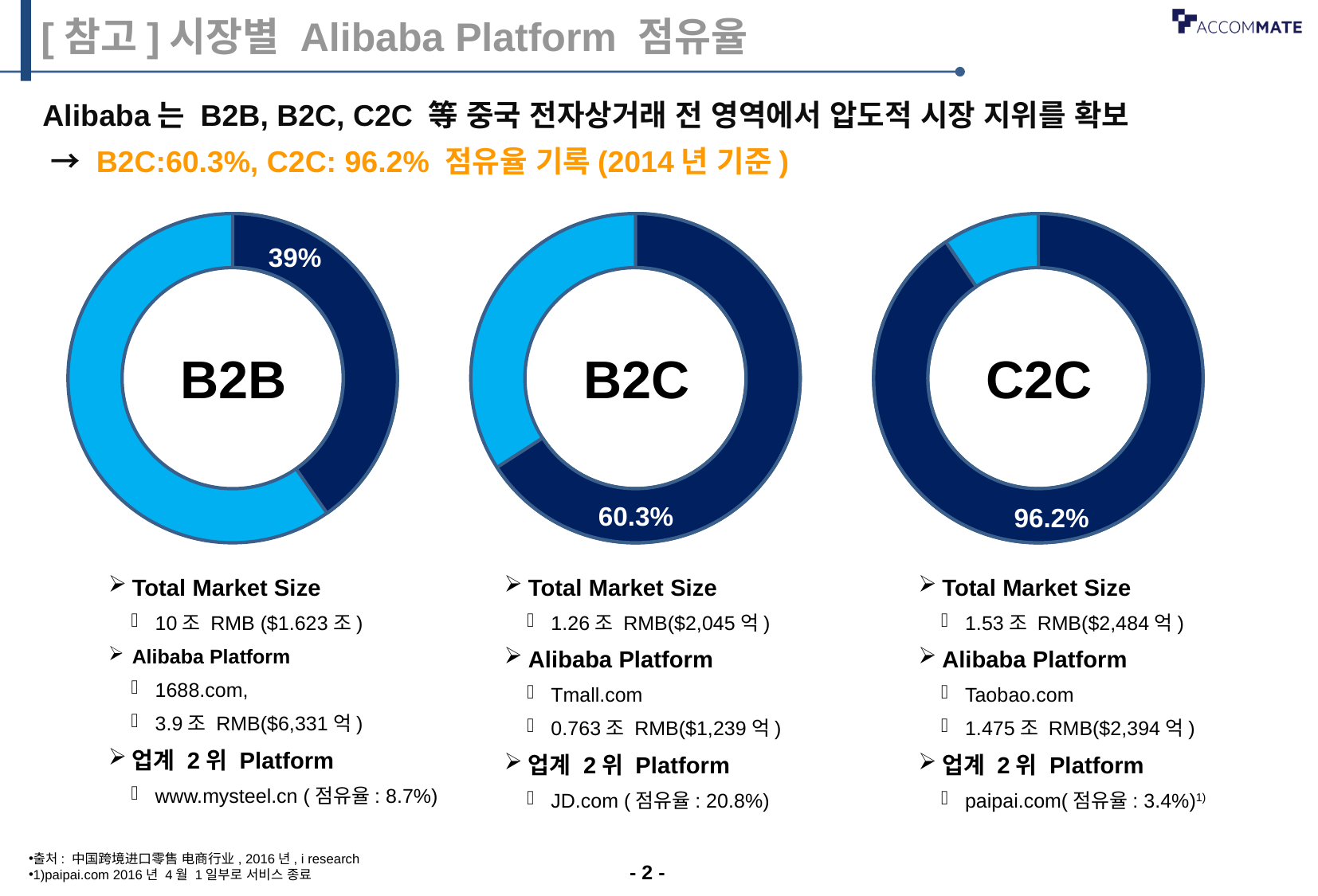

[참고]시장별 Alibaba Platform 점유율
Alibaba는 B2B, B2C, C2C 等 중국 전자상거래 전 영역에서 압도적 시장 지위를 확보
 → B2C:60.3%, C2C: 96.2% 점유율 기록(2014년 기준)

39%

B2B
B2C
C2C
60.3%
96.2%
Total Market Size
10조 RMB ($1.623조)
Alibaba Platform
1688.com,
3.9조 RMB($6,331억)
업계 2위 Platform
www.mysteel.cn (점유율: 8.7%)
Total Market Size
1.26조 RMB($2,045억)
Alibaba Platform
Tmall.com
0.763조 RMB($1,239억)
업계 2위 Platform
JD.com (점유율: 20.8%)
Total Market Size
1.53조 RMB($2,484억)
Alibaba Platform
Taobao.com
1.475조 RMB($2,394억)
업계 2위 Platform
paipai.com(점유율: 3.4%)1)
출처: 中国跨境进口零售 电商行业, 2016년, i research
1)paipai.com 2016년 4월 1일부로 서비스 종료